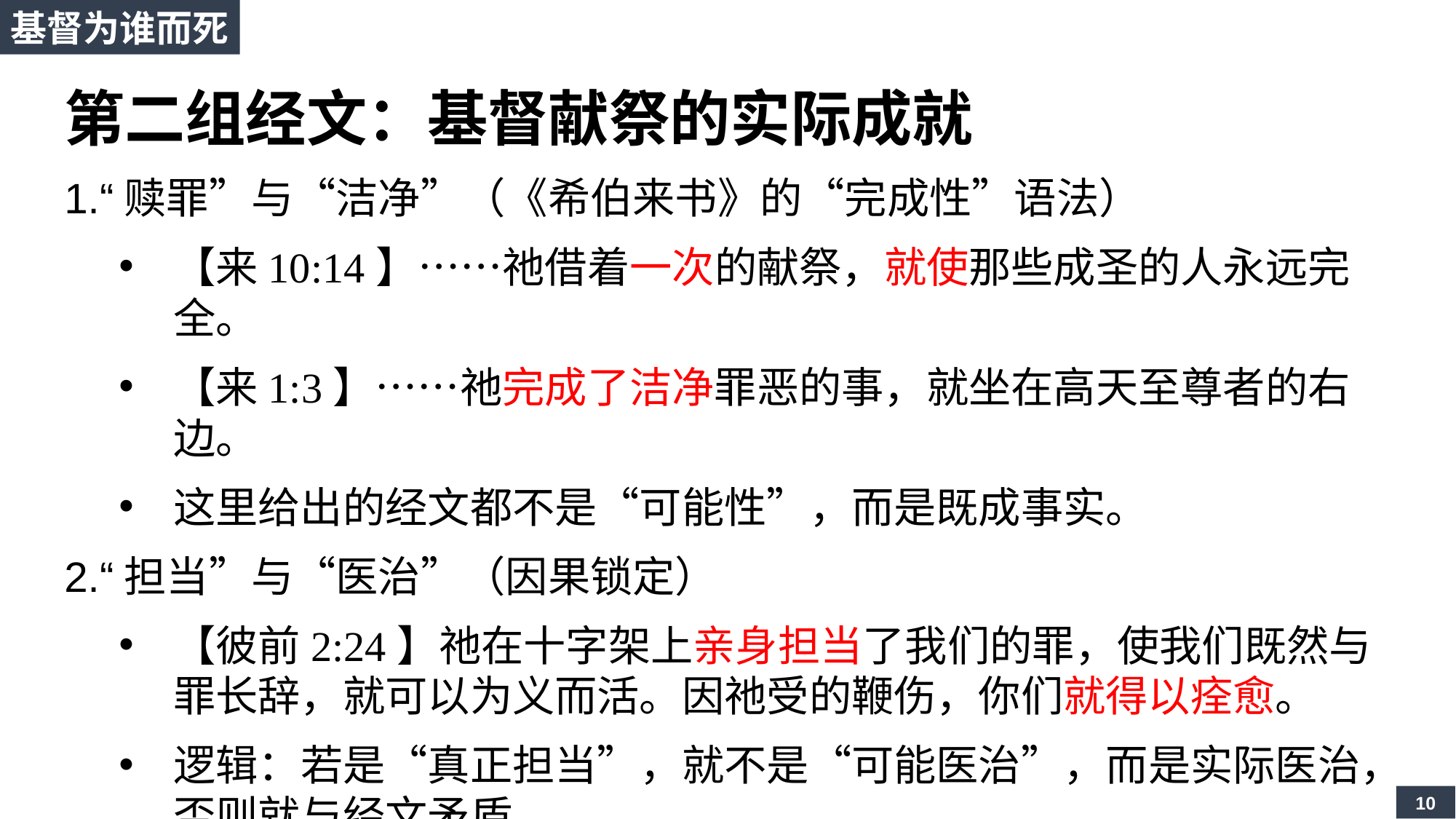

基督为谁而死
第二组经文：基督献祭的实际成就
1.“赎罪”与“洁净”（《希伯来书》的“完成性”语法）
【来10:14】……祂借着一次的献祭，就使那些成圣的人永远完全。
【来1:3】……祂完成了洁净罪恶的事，就坐在高天至尊者的右边。
这里给出的经文都不是“可能性”，而是既成事实。
2.“担当”与“医治”（因果锁定）
【彼前2:24】祂在十字架上亲身担当了我们的罪，使我们既然与罪长辞，就可以为义而活。因祂受的鞭伤，你们就得以痊愈。
逻辑：若是“真正担当”，就不是“可能医治”，而是实际医治，否则就与经文矛盾。
10